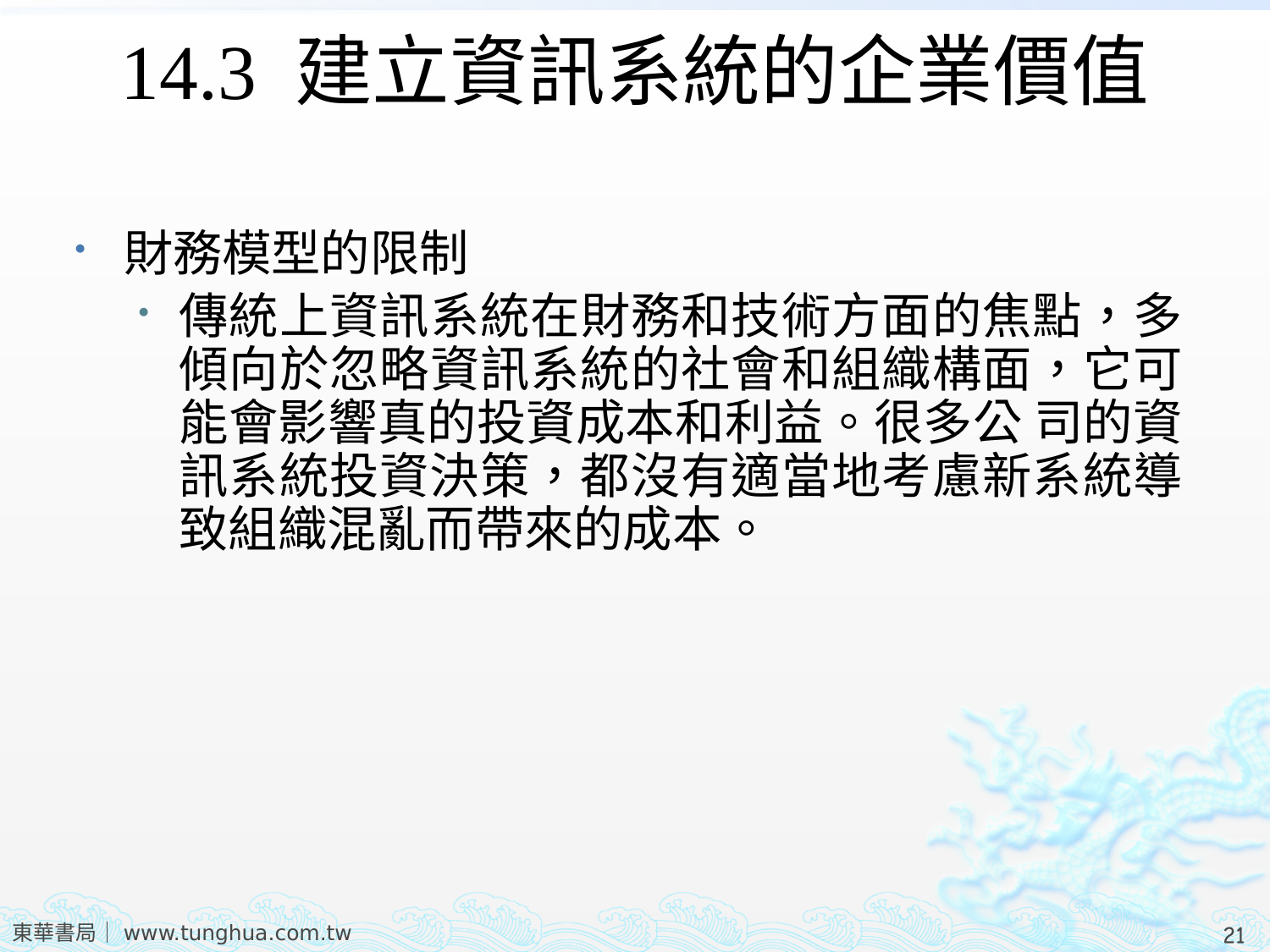

# 14.3 建立資訊系統的企業價值
財務模型的限制
傳統上資訊系統在財務和技術方面的焦點，多傾向於忽略資訊系統的社會和組織構面，它可能會影響真的投資成本和利益。很多公 司的資訊系統投資決策，都沒有適當地考慮新系統導致組織混亂而帶來的成本。